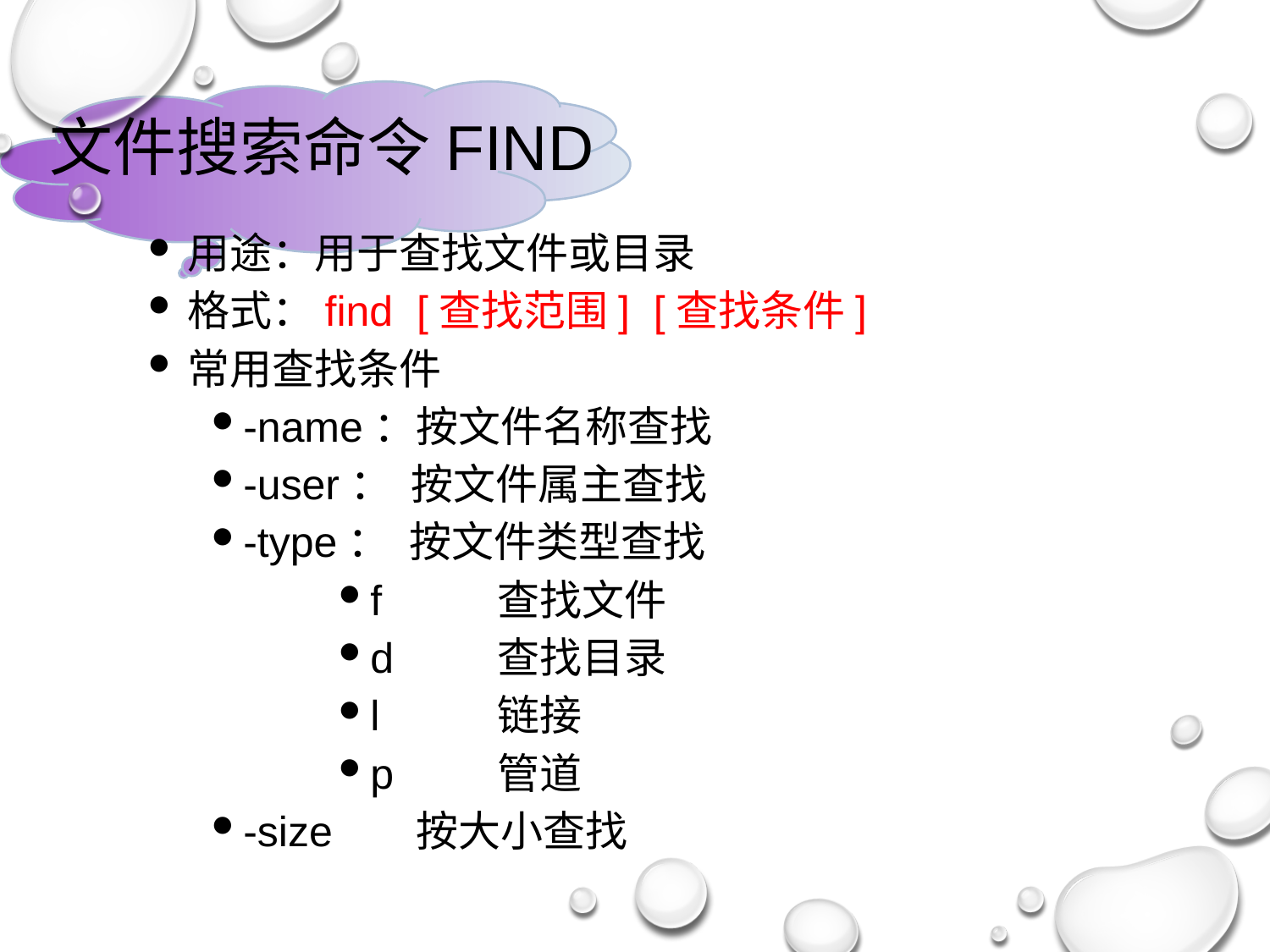

# 文件搜索命令find
用途：用于查找文件或目录
格式：find  [查找范围]  [查找条件]
常用查找条件
-name：按文件名称查找
-user：  按文件属主查找
-type：  按文件类型查找
f	查找文件
d	查找目录
l	链接
p	管道
-size	   按大小查找